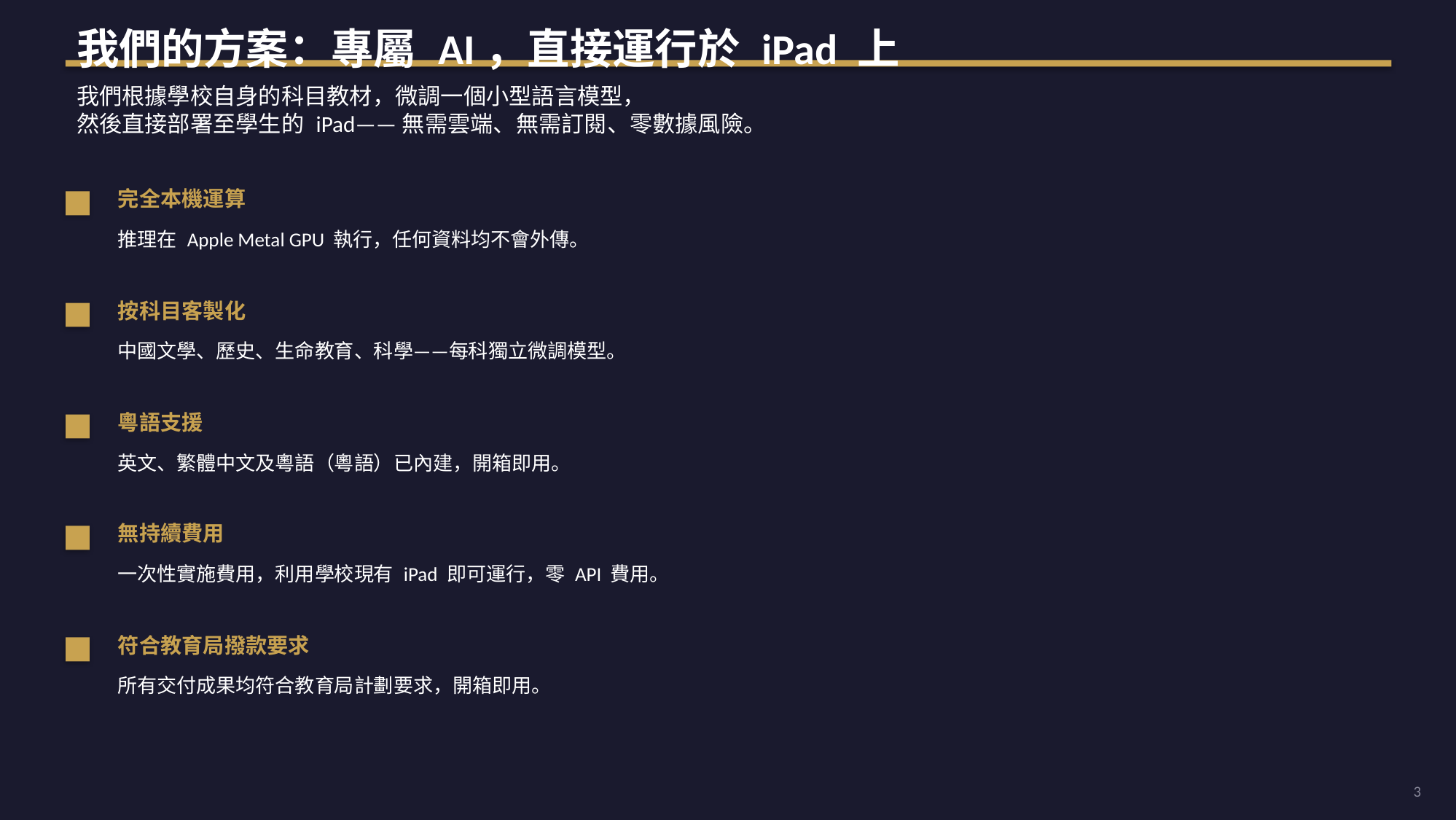

我們的方案：專屬 AI，直接運行於 iPad 上

我們根據學校自身的科目教材，微調一個小型語言模型，
然後直接部署至學生的 iPad——無需雲端、無需訂閱、零數據風險。
完全本機運算

推理在 Apple Metal GPU 執行，任何資料均不會外傳。
按科目客製化

中國文學、歷史、生命教育、科學——每科獨立微調模型。
粵語支援

英文、繁體中文及粵語（粵語）已內建，開箱即用。
無持續費用

一次性實施費用，利用學校現有 iPad 即可運行，零 API 費用。
符合教育局撥款要求

所有交付成果均符合教育局計劃要求，開箱即用。
3